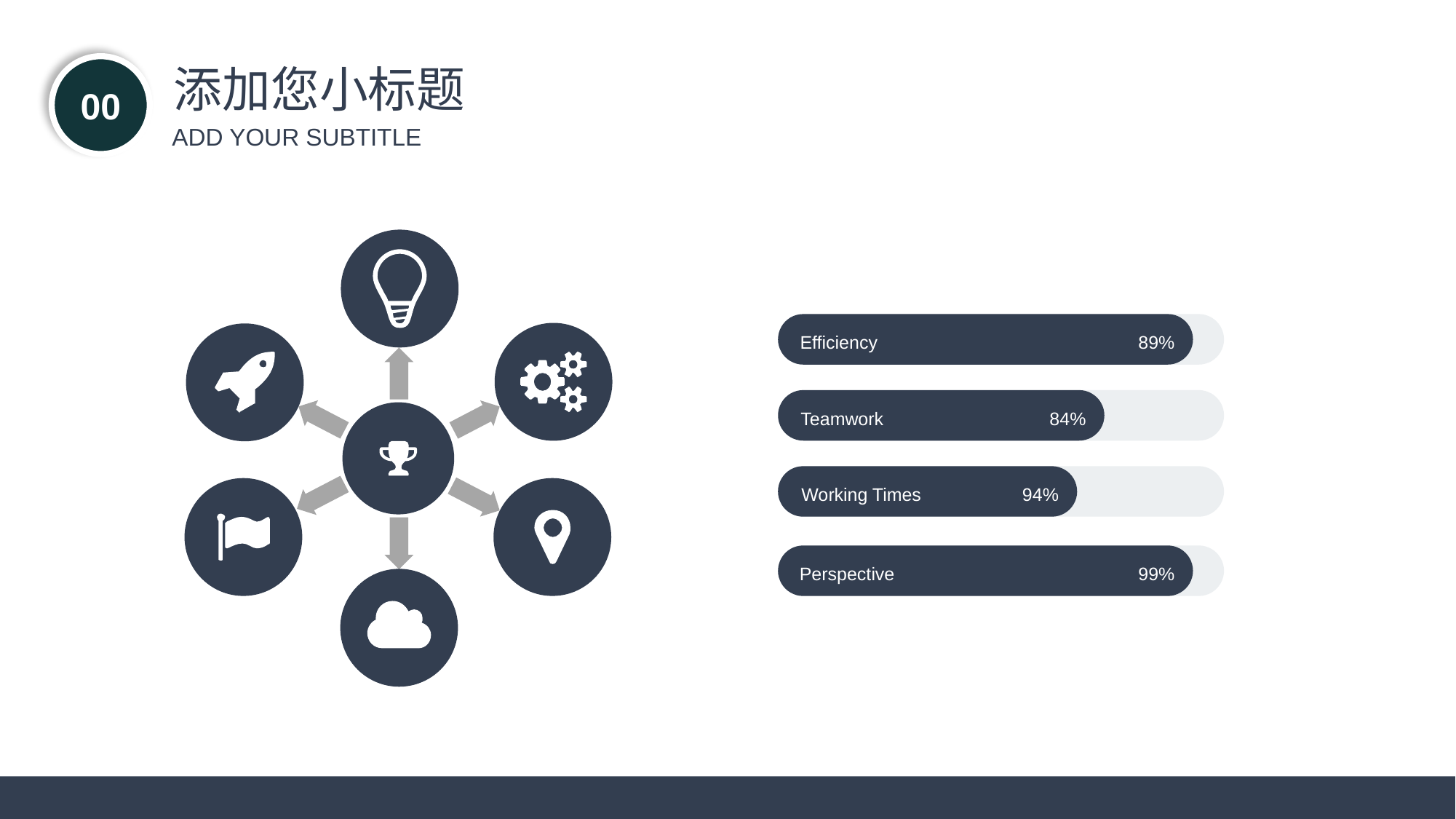

添加您小标题
00
ADD YOUR SUBTITLE

89%
Efficiency

84%
Teamwork

94%
Working Times
99%

Perspective